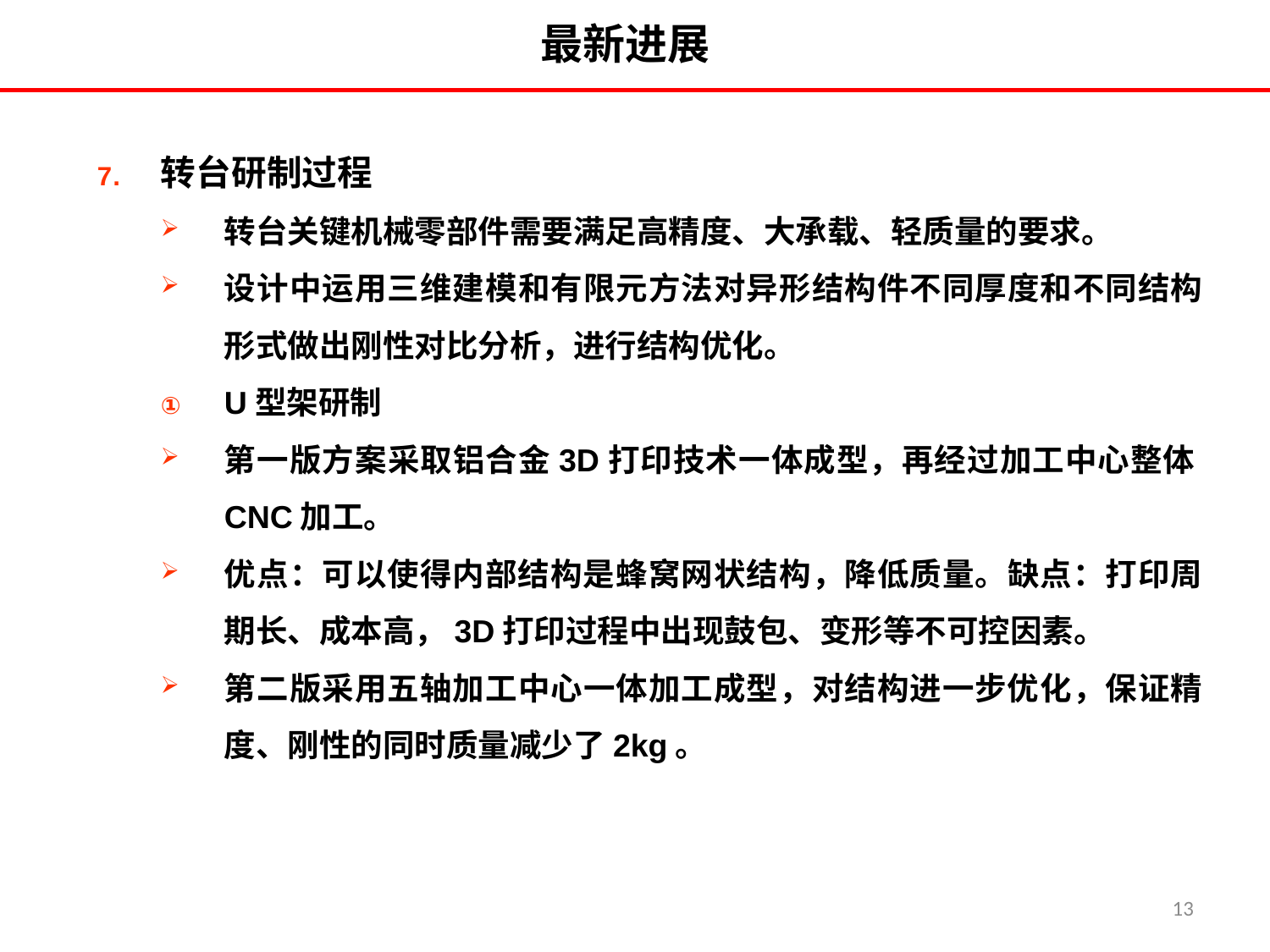

最新进展
转台研制过程
转台关键机械零部件需要满足高精度、大承载、轻质量的要求。
设计中运用三维建模和有限元方法对异形结构件不同厚度和不同结构形式做出刚性对比分析，进行结构优化。
U型架研制
第一版方案采取铝合金3D打印技术一体成型，再经过加工中心整体CNC加工。
优点：可以使得内部结构是蜂窝网状结构，降低质量。缺点：打印周期长、成本高，3D打印过程中出现鼓包、变形等不可控因素。
第二版采用五轴加工中心一体加工成型，对结构进一步优化，保证精度、刚性的同时质量减少了2kg。

13